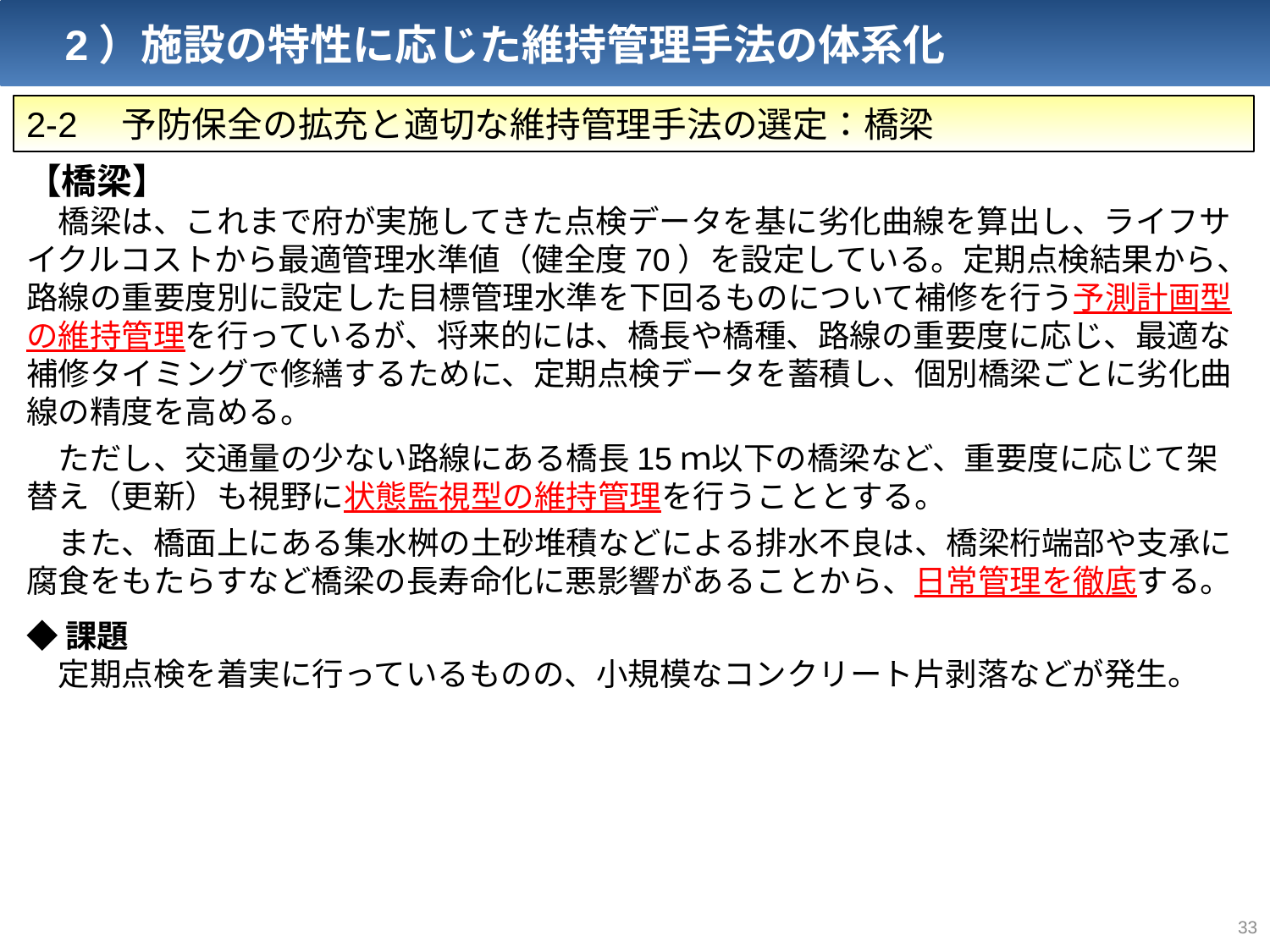

2）施設の特性に応じた維持管理手法の体系化
2-2　予防保全の拡充と適切な維持管理手法の選定：橋梁
【橋梁】
　橋梁は、これまで府が実施してきた点検データを基に劣化曲線を算出し、ライフサイクルコストから最適管理水準値（健全度70）を設定している。定期点検結果から、路線の重要度別に設定した目標管理水準を下回るものについて補修を行う予測計画型の維持管理を行っているが、将来的には、橋長や橋種、路線の重要度に応じ、最適な補修タイミングで修繕するために、定期点検データを蓄積し、個別橋梁ごとに劣化曲線の精度を高める。

　ただし、交通量の少ない路線にある橋長15ｍ以下の橋梁など、重要度に応じて架替え（更新）も視野に状態監視型の維持管理を行うこととする。

　また、橋面上にある集水桝の土砂堆積などによる排水不良は、橋梁桁端部や支承に腐食をもたらすなど橋梁の長寿命化に悪影響があることから、日常管理を徹底する。

◆課題
　定期点検を着実に行っているものの、小規模なコンクリート片剥落などが発生。
33